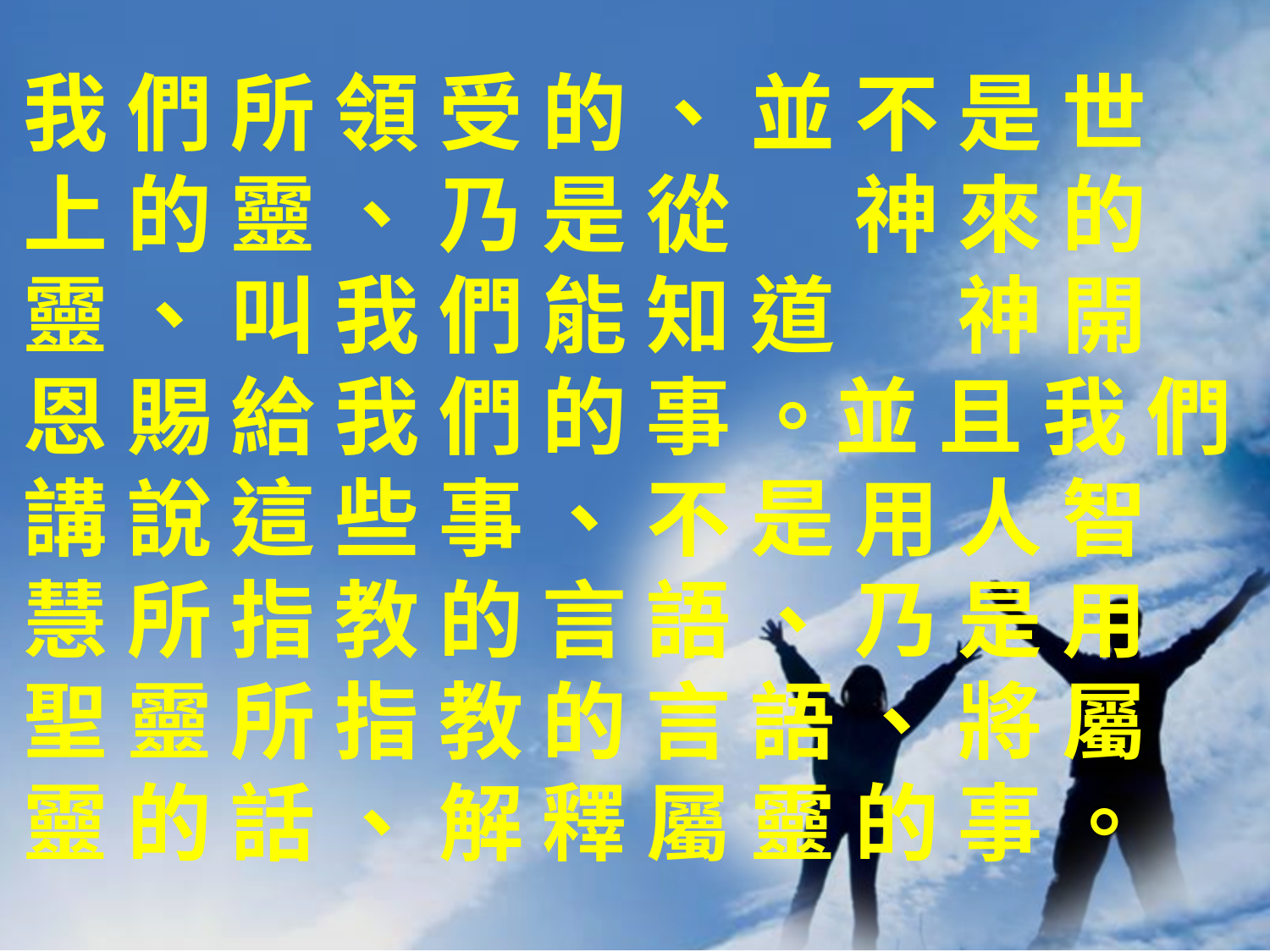

我 們 所 領 受 的 、 並 不 是 世 上 的 靈 、 乃 是 從 　 神 來 的 靈 、 叫 我 們 能 知 道 　 神 開 恩 賜 給 我 們 的 事 。並 且 我 們 講 說 這 些 事 、 不 是 用 人 智 慧 所 指 教 的 言 語 、 乃 是 用 聖 靈 所 指 教 的 言 語 、 將 屬 靈 的 話 、 解 釋 屬 靈 的 事 。